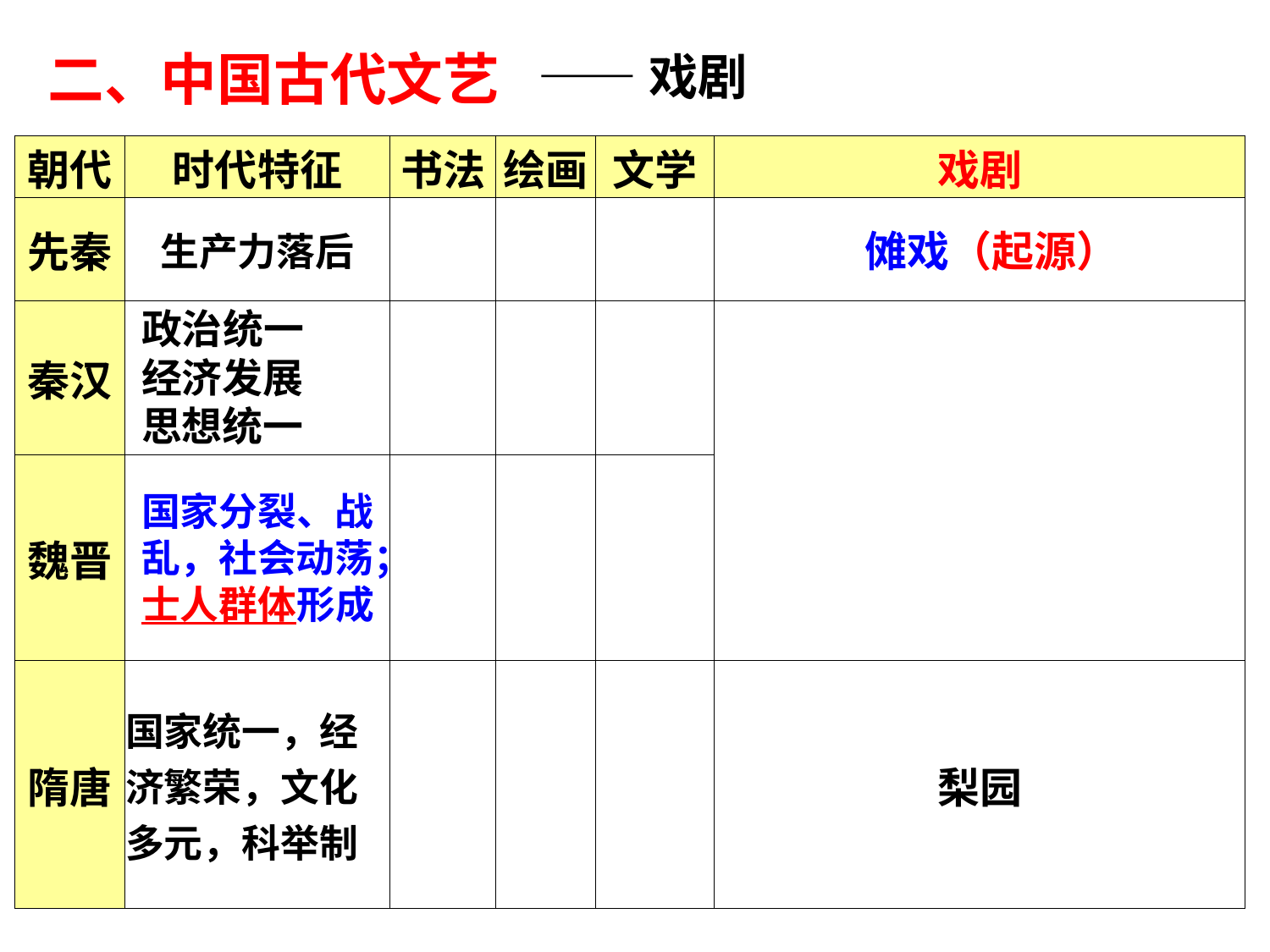

二、中国古代文艺
——戏剧
| 朝代 | 时代特征 | 书法 | 绘画 | 文学 | 戏剧 |
| --- | --- | --- | --- | --- | --- |
| 先秦 | 生产力落后 |  |  |  |  |
| 秦汉 |  |  |  |  |  |
| 魏晋 |  |  |  |  |  |
| 隋唐 | 国家统一，经济繁荣，文化多元，科举制 |  |  |  | 梨园 |
傩戏（起源）
政治统一
经济发展
思想统一
国家分裂、战乱，社会动荡；士人群体形成